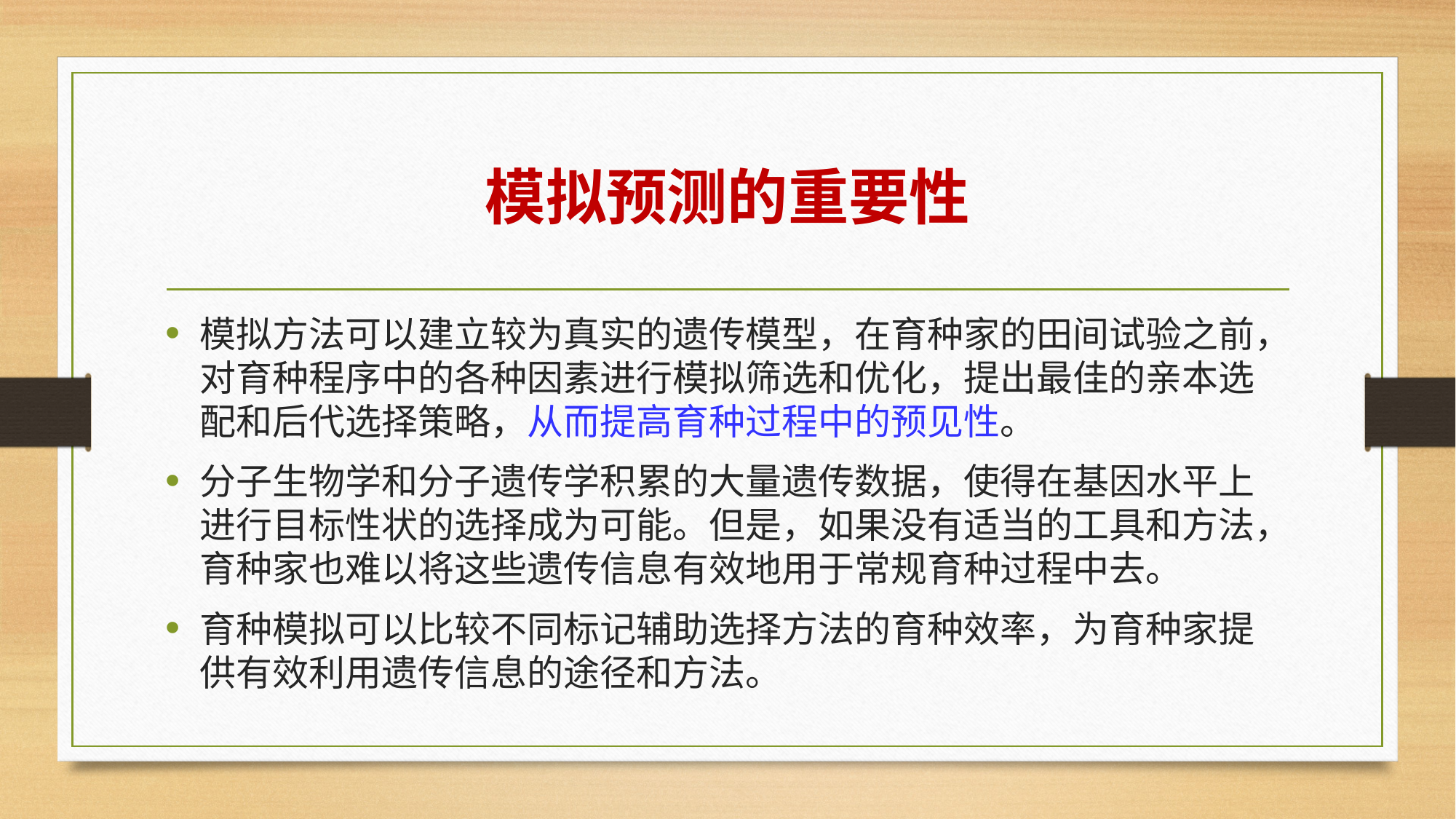

# 模拟预测的重要性
模拟方法可以建立较为真实的遗传模型，在育种家的田间试验之前，对育种程序中的各种因素进行模拟筛选和优化，提出最佳的亲本选配和后代选择策略，从而提高育种过程中的预见性。
分子生物学和分子遗传学积累的大量遗传数据，使得在基因水平上进行目标性状的选择成为可能。但是，如果没有适当的工具和方法，育种家也难以将这些遗传信息有效地用于常规育种过程中去。
育种模拟可以比较不同标记辅助选择方法的育种效率，为育种家提供有效利用遗传信息的途径和方法。